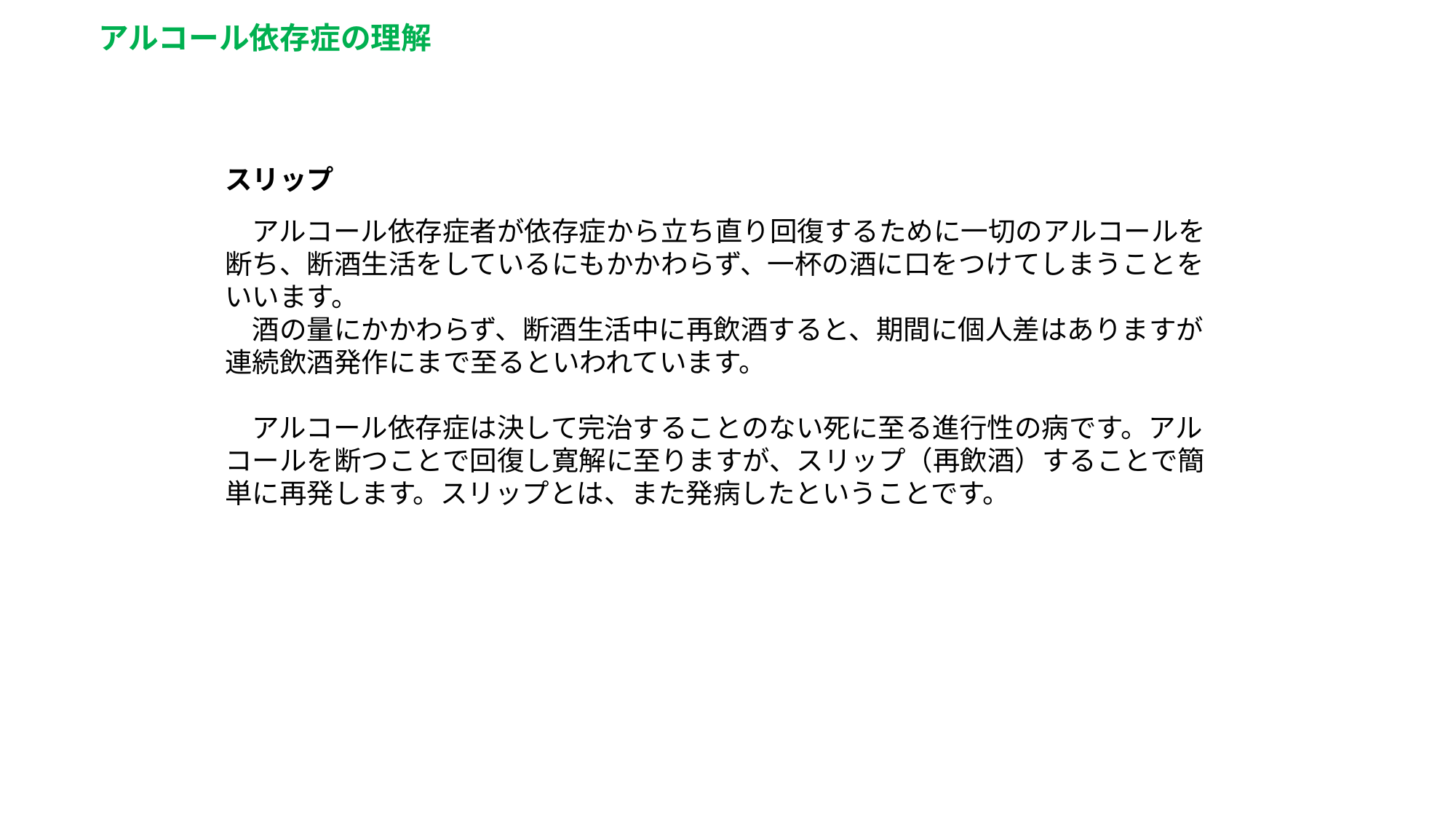

アルコール依存症の理解
スリップ

　アルコール依存症者が依存症から立ち直り回復するために一切のアルコールを断ち、断酒生活をしているにもかかわらず、一杯の酒に口をつけてしまうことをいいます。
　酒の量にかかわらず、断酒生活中に再飲酒すると、期間に個人差はありますが連続飲酒発作にまで至るといわれています。

　アルコール依存症は決して完治することのない死に至る進行性の病です。アルコールを断つことで回復し寛解に至りますが、スリップ（再飲酒）することで簡単に再発します。スリップとは、また発病したということです。